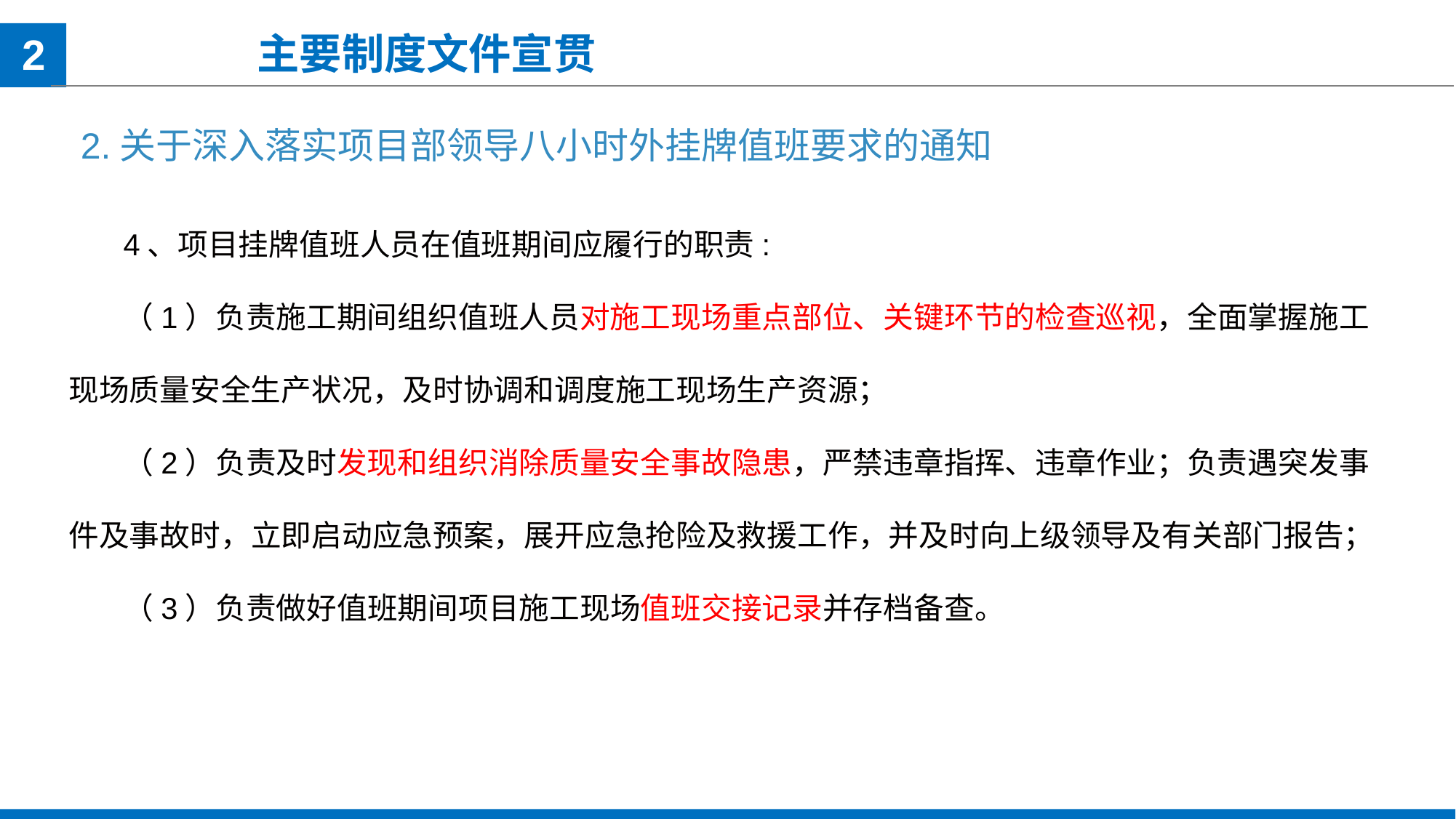

主要制度文件宣贯
2
2.关于深入落实项目部领导八小时外挂牌值班要求的通知
4、项目挂牌值班人员在值班期间应履行的职责:
（1）负责施工期间组织值班人员对施工现场重点部位、关键环节的检查巡视，全面掌握施工现场质量安全生产状况，及时协调和调度施工现场生产资源；
（2）负责及时发现和组织消除质量安全事故隐患，严禁违章指挥、违章作业；负责遇突发事件及事故时，立即启动应急预案，展开应急抢险及救援工作，并及时向上级领导及有关部门报告；
（3）负责做好值班期间项目施工现场值班交接记录并存档备查。